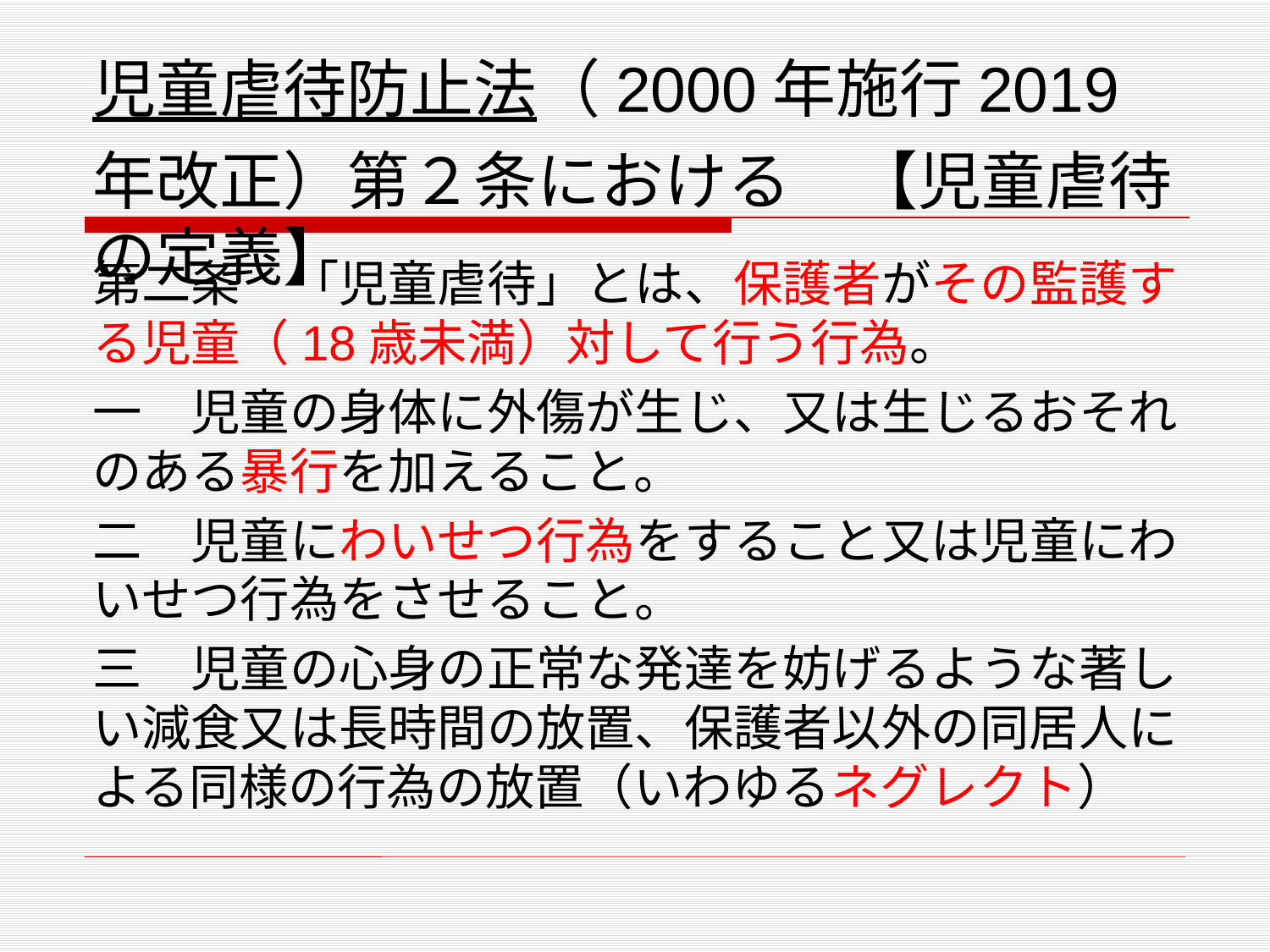

# 児童虐待防止法（2000年施行2019年改正）第２条における　【児童虐待の定義】
第二条　「児童虐待」とは、保護者がその監護する児童（18歳未満）対して行う行為。
一　児童の身体に外傷が生じ、又は生じるおそれのある暴行を加えること。
二　児童にわいせつ行為をすること又は児童にわいせつ行為をさせること。
三　児童の心身の正常な発達を妨げるような著しい減食又は長時間の放置、保護者以外の同居人による同様の行為の放置（いわゆるネグレクト）